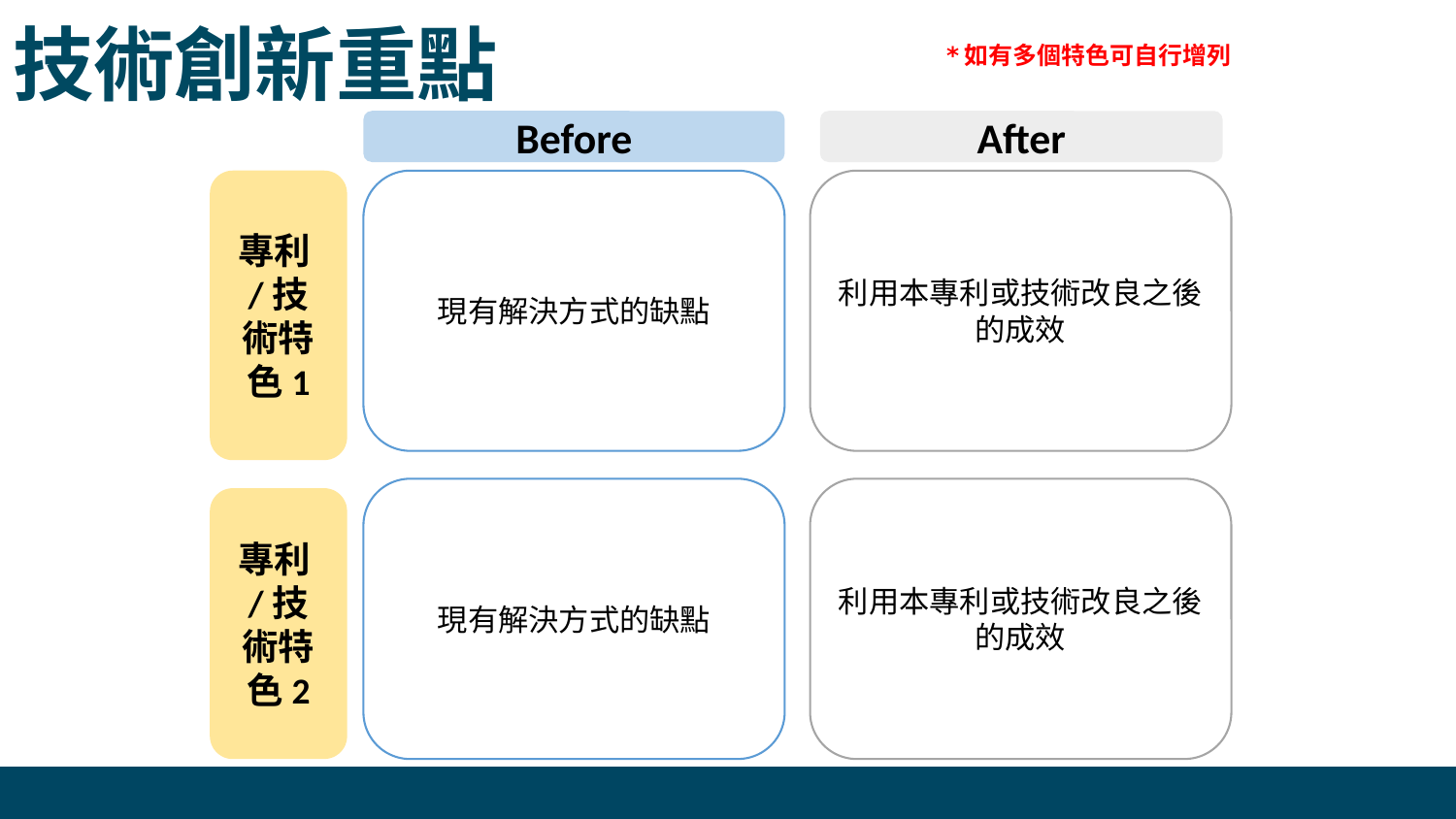

技術創新重點
*如有多個特色可自行增列
Before
After
專利/技術特色1
現有解決方式的缺點
利用本專利或技術改良之後的成效
現有解決方式的缺點
利用本專利或技術改良之後的成效
專利/技術特色2